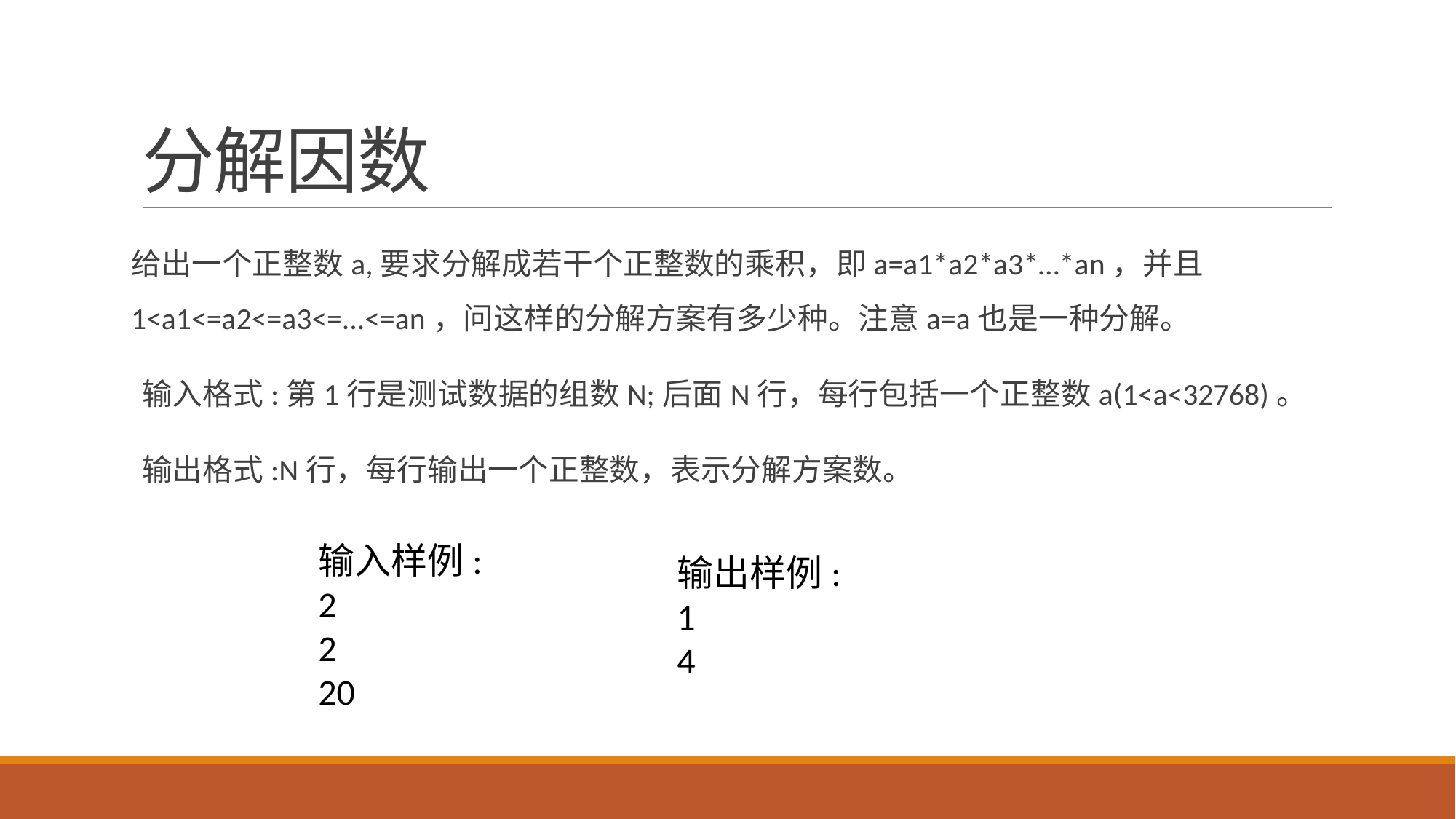

# 分解因数
给出一个正整数a,要求分解成若干个正整数的乘积，即a=a1*a2*a3*…*an，并且1<a1<=a2<=a3<=...<=an，问这样的分解方案有多少种。注意a=a也是一种分解。
输入格式:第1行是测试数据的组数N;后面N行，每行包括一个正整数a(1<a<32768)。
输出格式:N行，每行输出一个正整数，表示分解方案数。

输入样例:
2
2
20

输出样例:
1
4